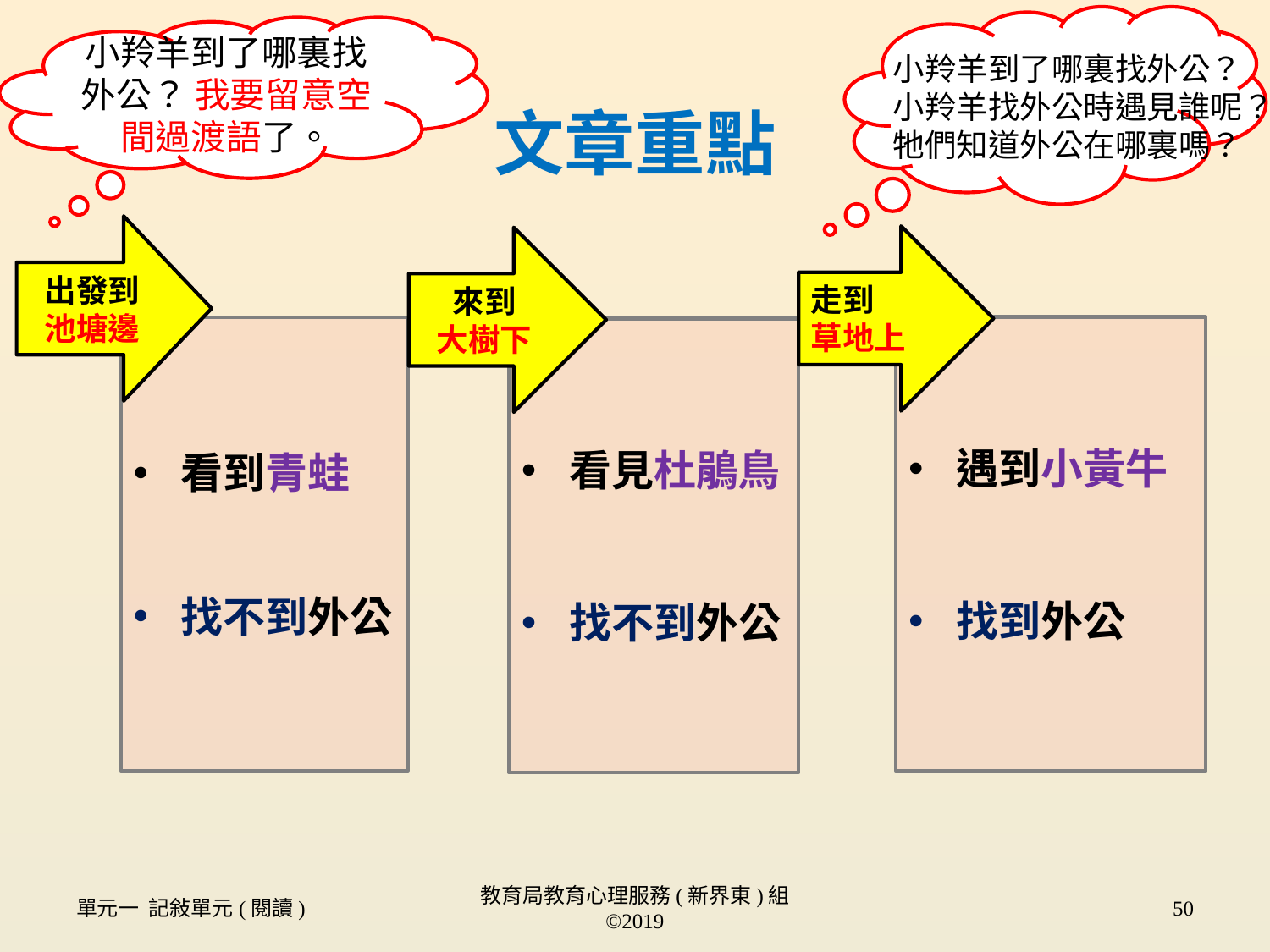

小羚羊到了哪裏找外公？
小羚羊找外公時遇見誰呢？
牠們知道外公在哪裏嗎？

小羚羊到了哪裏找外公？ 我要留意空間過渡語了。
# 文章重點

出發到池塘邊

走到
草地上
來到
大樹下
看到青蛙

找不到外公
遇到小黃牛

找到外公
看見杜鵑鳥

找不到外公
單元一  記敍單元(閱讀)
教育局教育心理服務(新界東)組 ©2019
50